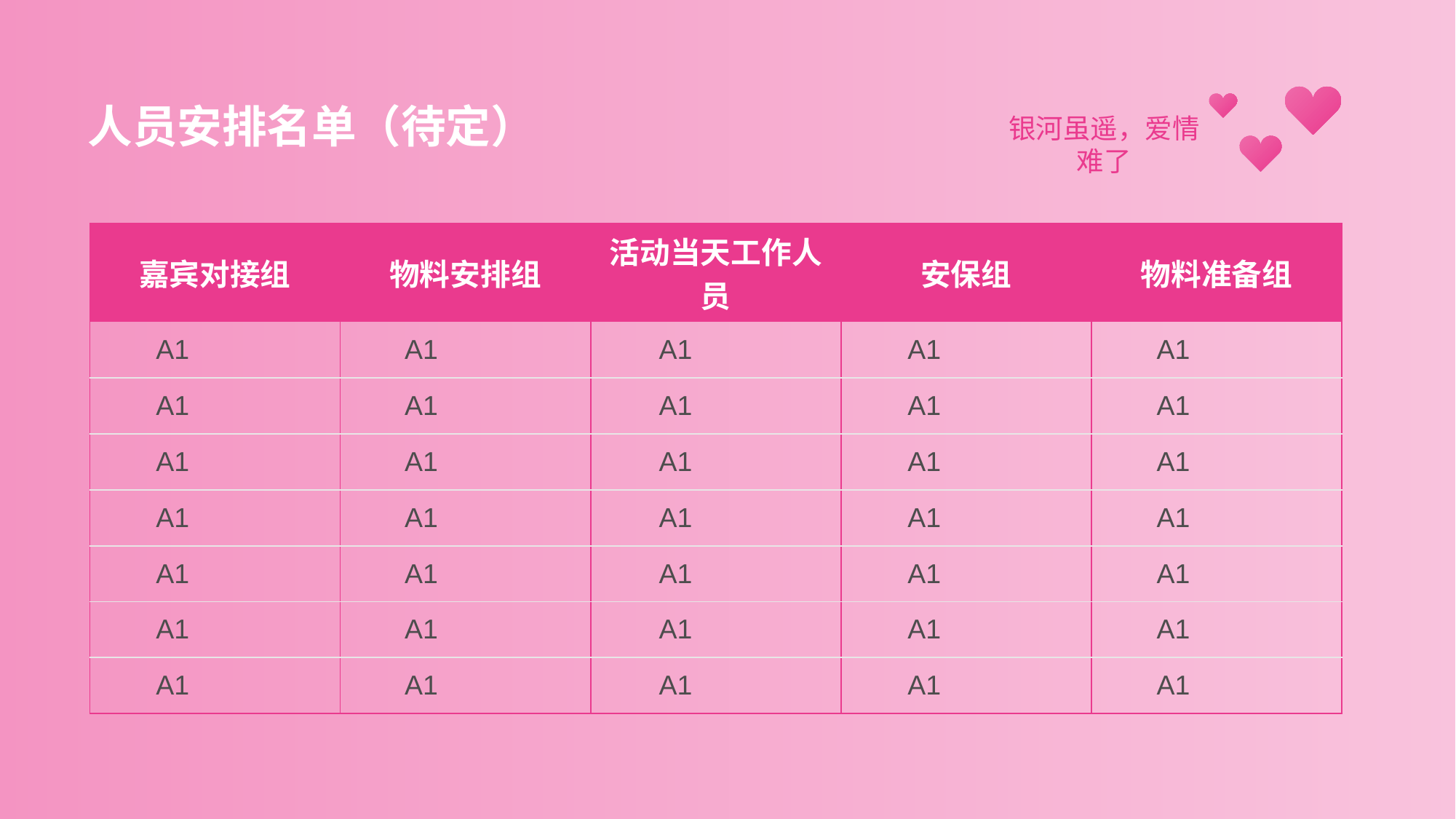

# 人员安排名单（待定）
| 嘉宾对接组 |  |  | 物料安排组 |  |  | 活动当天工作人员 |  |  | 安保组 |  |  | 物料准备组 |  |  |
| --- | --- | --- | --- | --- | --- | --- | --- | --- | --- | --- | --- | --- | --- | --- |
|  | A1 |  |  | A1 |  |  | A1 |  |  | A1 |  |  | A1 |  |
|  | A1 |  |  | A1 |  |  | A1 |  |  | A1 |  |  | A1 |  |
|  | A1 |  |  | A1 |  |  | A1 |  |  | A1 |  |  | A1 |  |
|  | A1 |  |  | A1 |  |  | A1 |  |  | A1 |  |  | A1 |  |
|  | A1 |  |  | A1 |  |  | A1 |  |  | A1 |  |  | A1 |  |
|  | A1 |  |  | A1 |  |  | A1 |  |  | A1 |  |  | A1 |  |
|  | A1 |  |  | A1 |  |  | A1 |  |  | A1 |  |  | A1 |  |